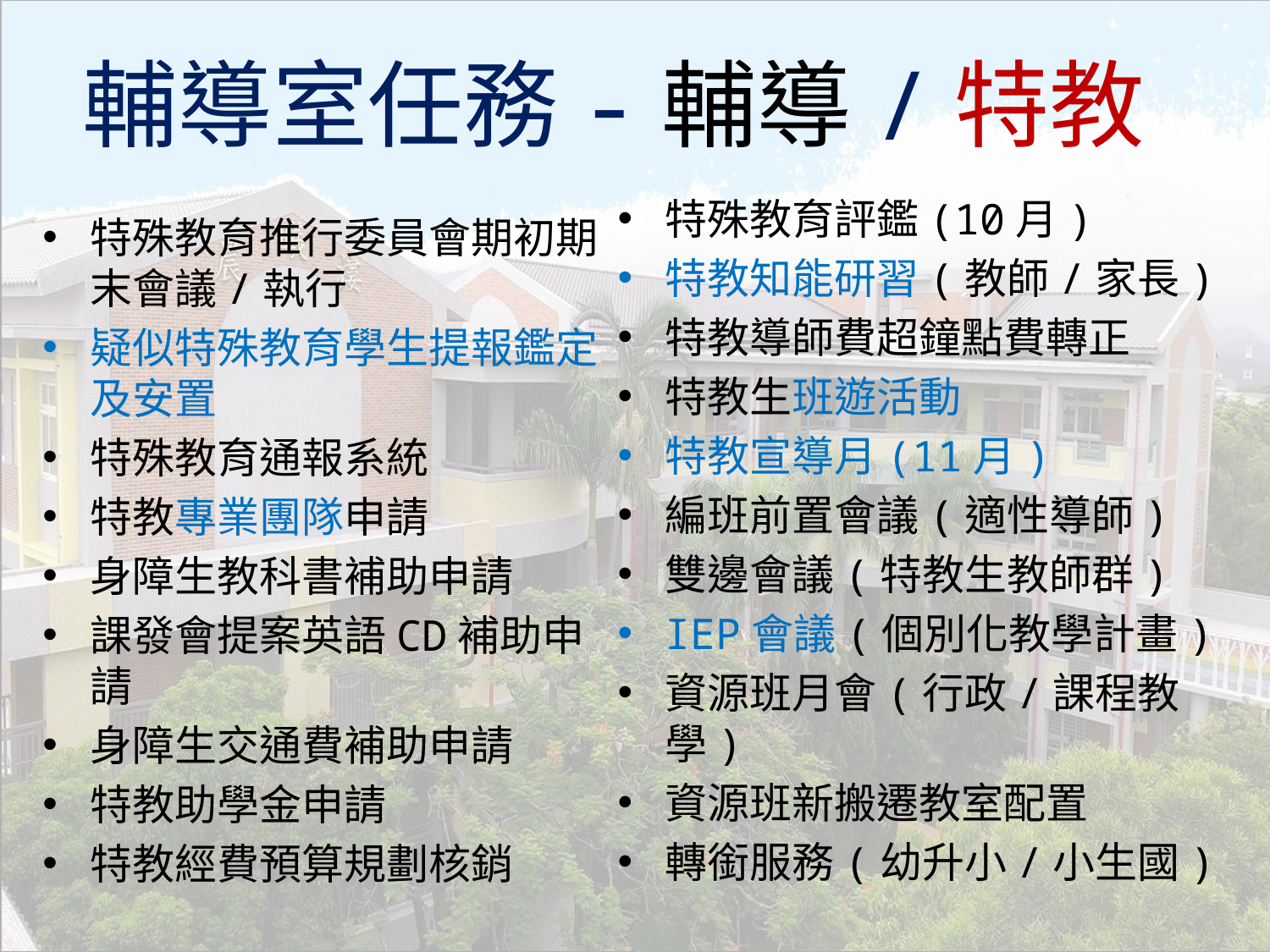

# 輔導室任務-輔導/特教
特殊教育評鑑(10月)
特教知能研習(教師/家長)
特教導師費超鐘點費轉正
特教生班遊活動
特教宣導月(11月)
編班前置會議(適性導師)
雙邊會議(特教生教師群)
IEP會議(個別化教學計畫)
資源班月會(行政/課程教學)
資源班新搬遷教室配置
轉銜服務(幼升小/小生國)

特殊教育推行委員會期初期末會議/執行
疑似特殊教育學生提報鑑定及安置
特殊教育通報系統
特教專業團隊申請
身障生教科書補助申請
課發會提案英語CD補助申請
身障生交通費補助申請
特教助學金申請
特教經費預算規劃核銷